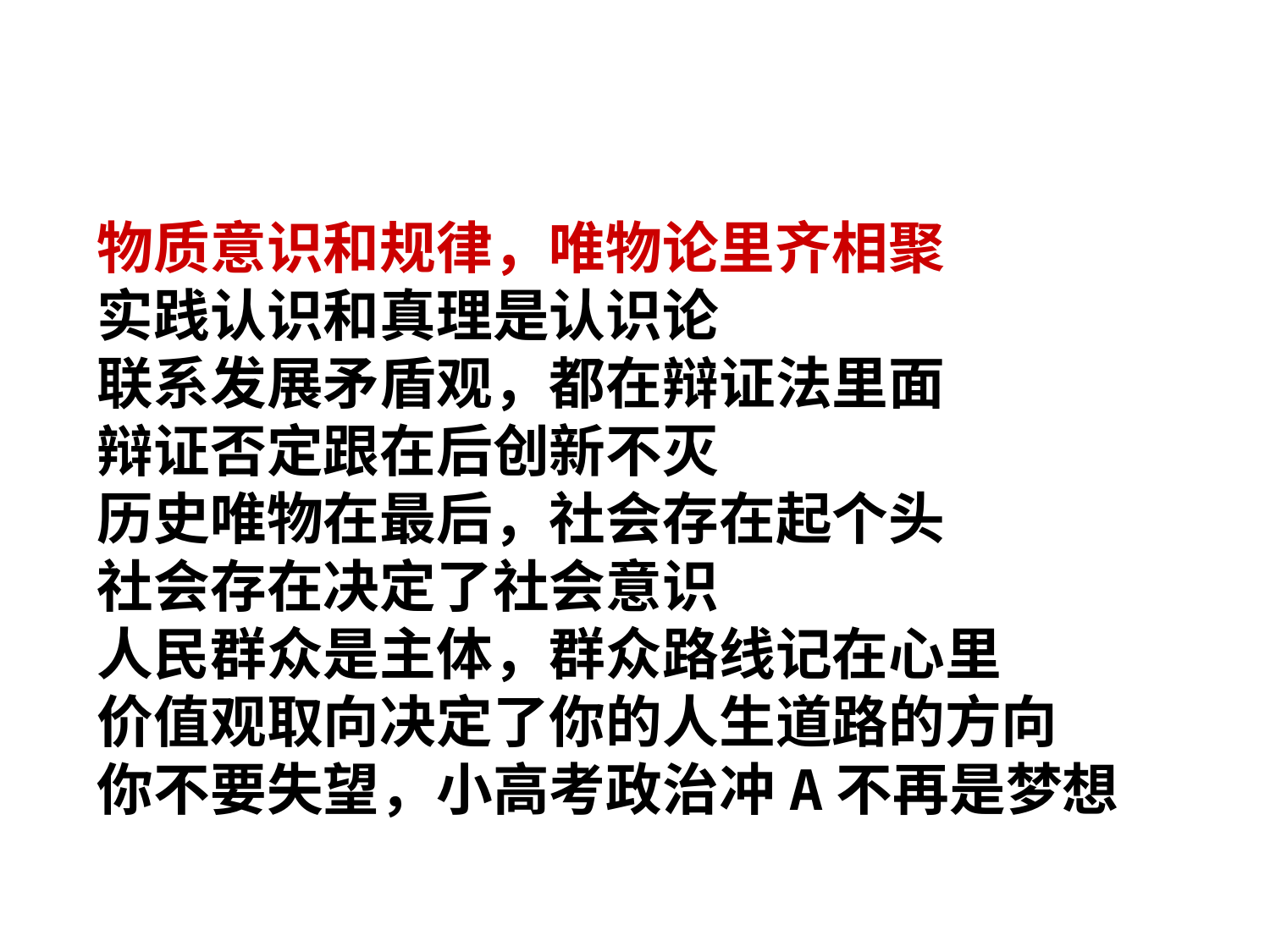

物质意识和规律，唯物论里齐相聚
实践认识和真理是认识论
联系发展矛盾观，都在辩证法里面
辩证否定跟在后创新不灭
历史唯物在最后，社会存在起个头
社会存在决定了社会意识
人民群众是主体，群众路线记在心里
价值观取向决定了你的人生道路的方向
你不要失望，小高考政治冲A不再是梦想